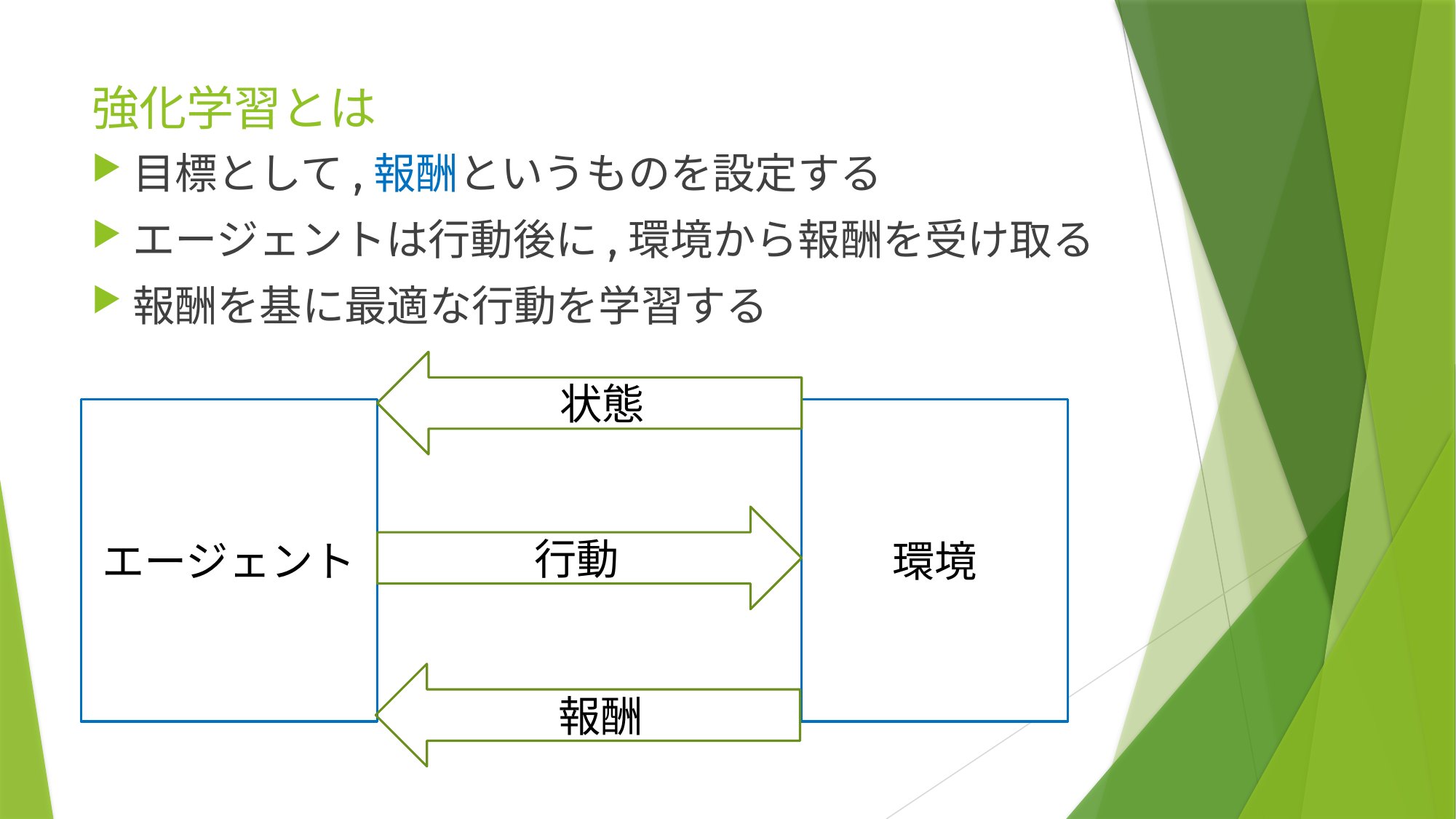

# 強化学習とは
目標として,報酬というものを設定する
エージェントは行動後に,環境から報酬を受け取る
報酬を基に最適な行動を学習する
状態
エージェント
環境
行動
報酬